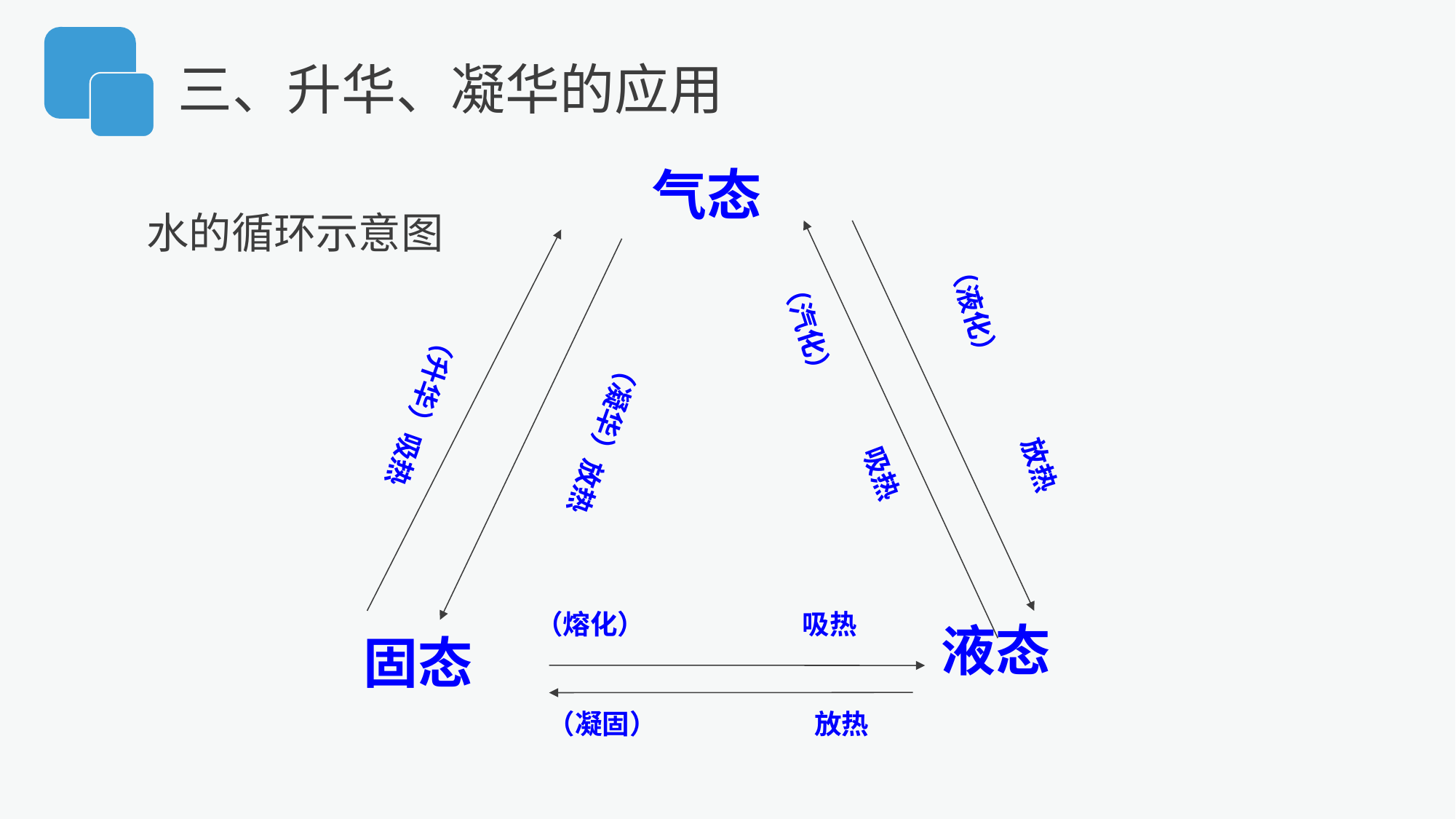

三、升华、凝华的应用
   气态
水的循环示意图

（液化）
（汽化）
（升华）吸热
（凝华）放热
放热
吸热
（熔化）
吸热
液态
固态

（凝固）
放热